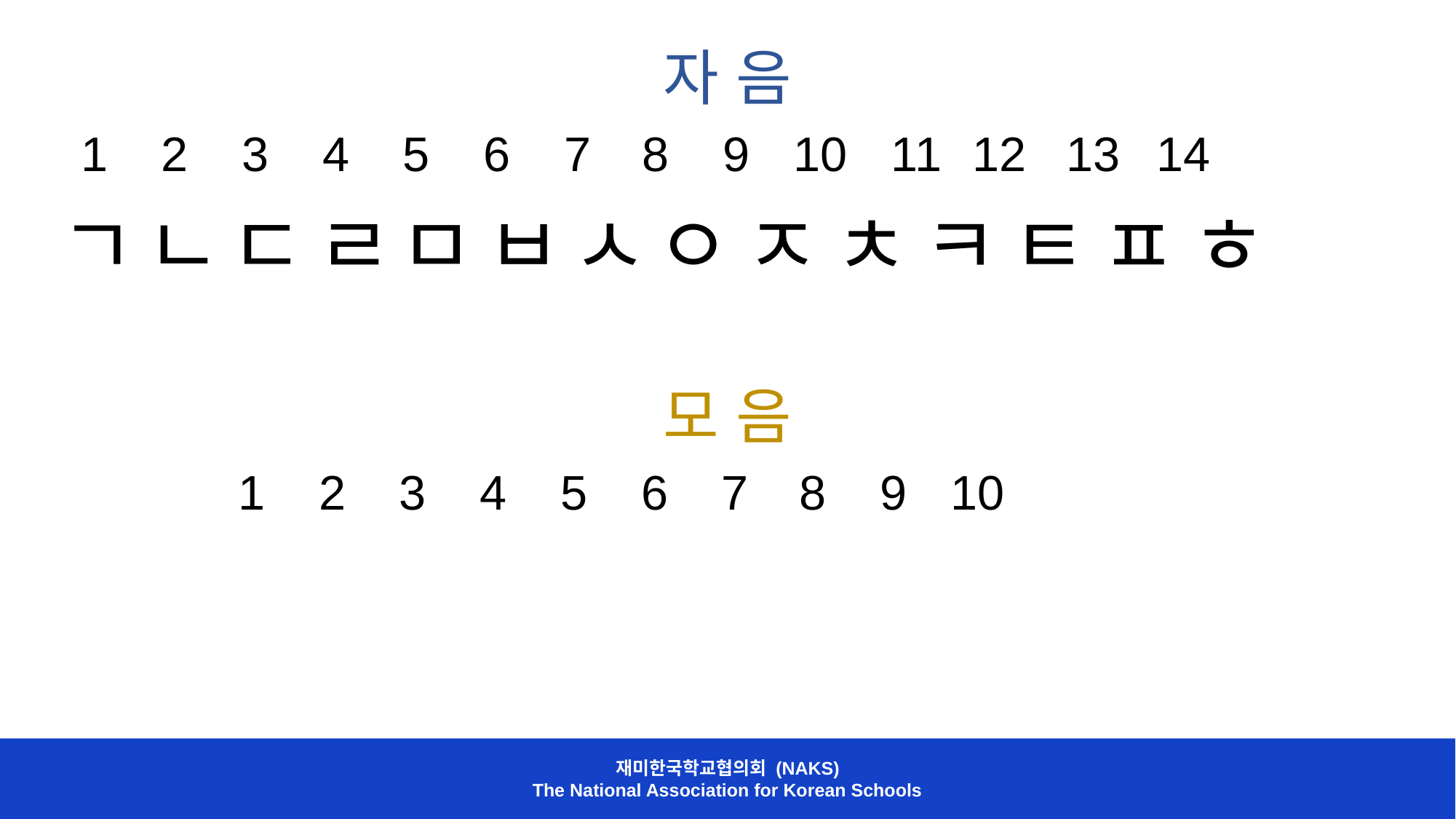

ㅏ
ㅑ
ㅓ
ㅕ
ㅗ
ㅛ
ㅜ
ㅠ
ㅡ
ㅣ
자 음
1    2    3    4    5    6    7   8    9   10   11  12   13  14
ㄱ ㄴ ㄷ ㄹ ㅁ ㅂ ㅅ ㅇ ㅈ ㅊ ㅋ ㅌ ㅍ ㅎ
모 음
1    2    3    4    5    6    7   8    9   10
재미한국학교협의회 (NAKS)
The National Association for Korean Schools